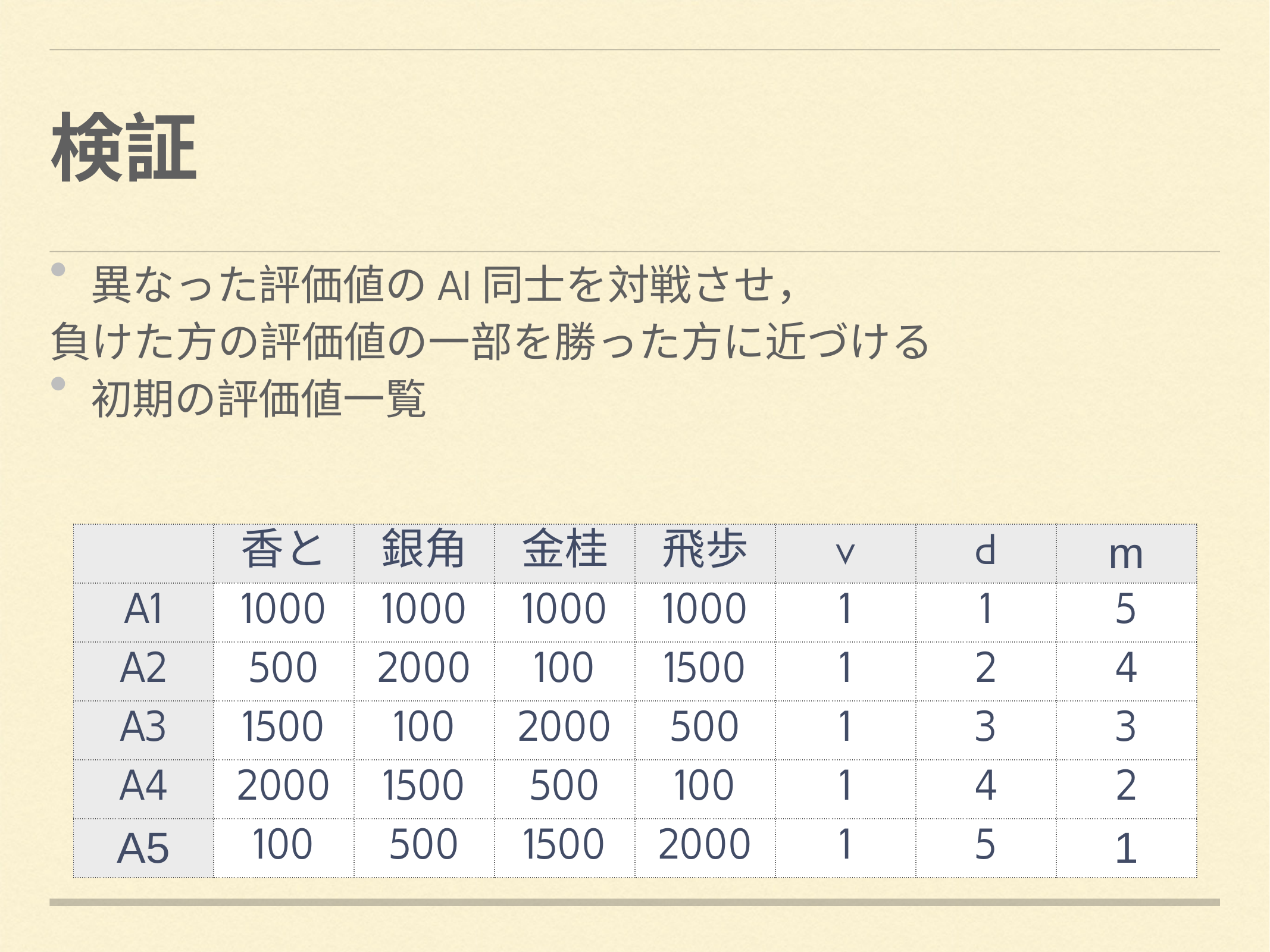

# 検証
異なった評価値のAI同士を対戦させ，
負けた方の評価値の一部を勝った方に近づける
初期の評価値一覧
|  | 香と | 銀角 | 金桂 | 飛歩 | v | d | m |
| --- | --- | --- | --- | --- | --- | --- | --- |
| A1 | 1000 | 1000 | 1000 | 1000 | 1 | 1 | 5 |
| A2 | 500 | 2000 | 100 | 1500 | 1 | 2 | 4 |
| A3 | 1500 | 100 | 2000 | 500 | 1 | 3 | 3 |
| A4 | 2000 | 1500 | 500 | 100 | 1 | 4 | 2 |
| A5 | 100 | 500 | 1500 | 2000 | 1 | 5 | 1 |